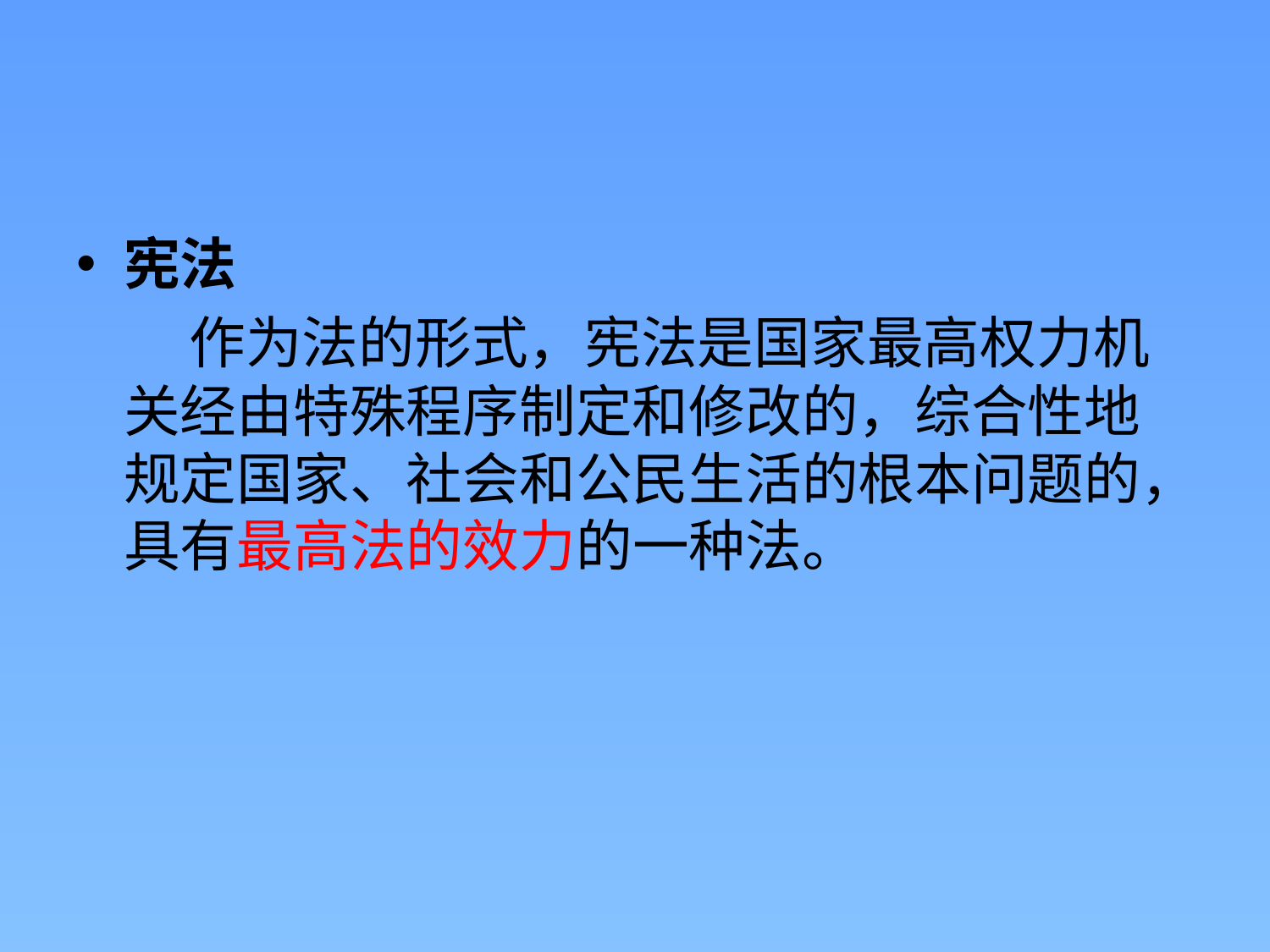

#
宪法
　　作为法的形式，宪法是国家最高权力机关经由特殊程序制定和修改的，综合性地规定国家、社会和公民生活的根本问题的，具有最高法的效力的一种法。